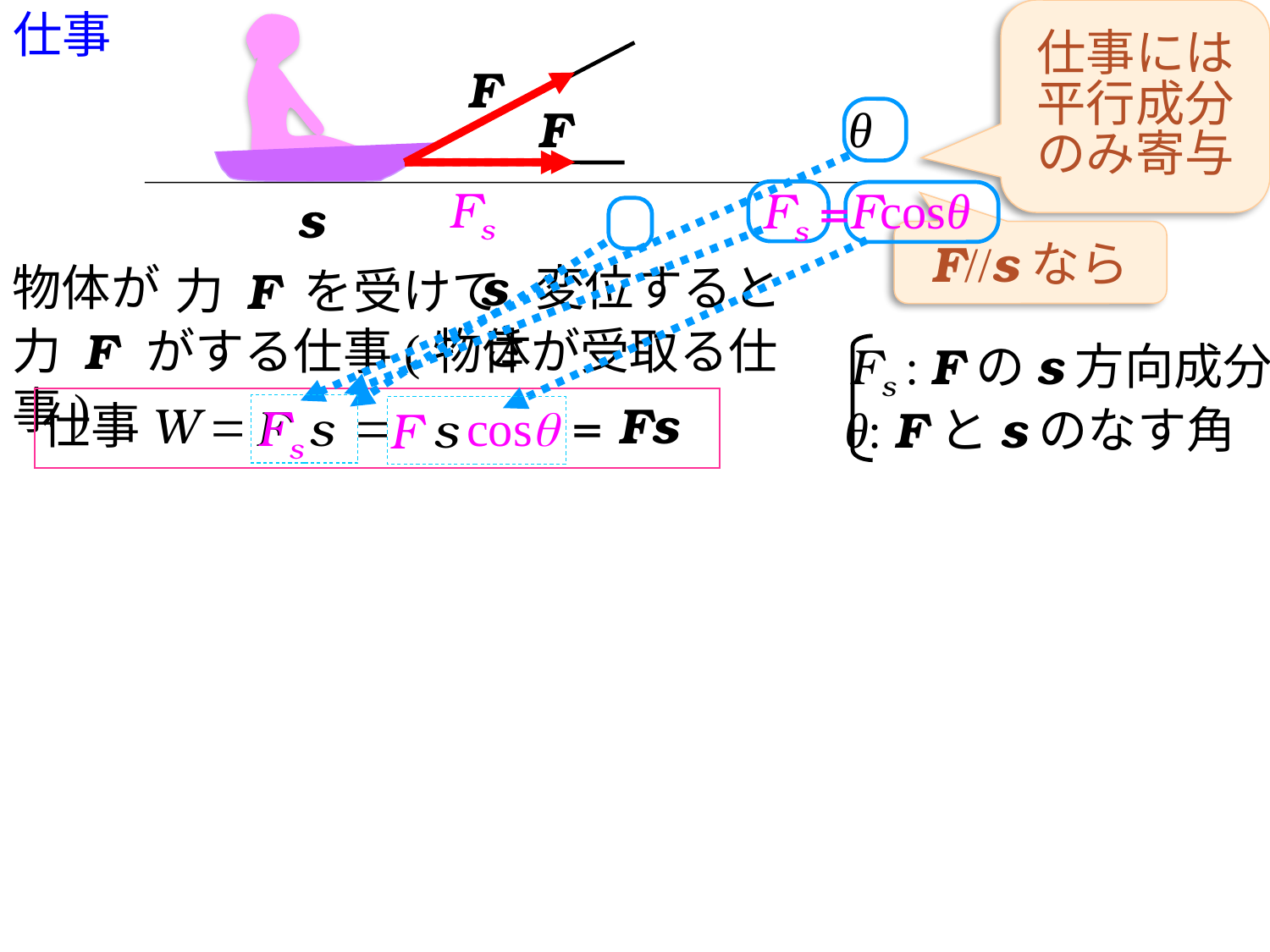

# 仕事
仕事には
平行成分
のみ寄与

F

F
θ

Fs
Fs
=Fcosθ

s

F//sなら

一般のF,sでは
s 変位するとき
物体が
力 F を受けて
力 F がする仕事(物体が受取る仕事)
Fs : Fのs方向成分

仕事W

= Fs
=
=
Fs
F
s
cosθ
s
θ: Fとsのなす角
F